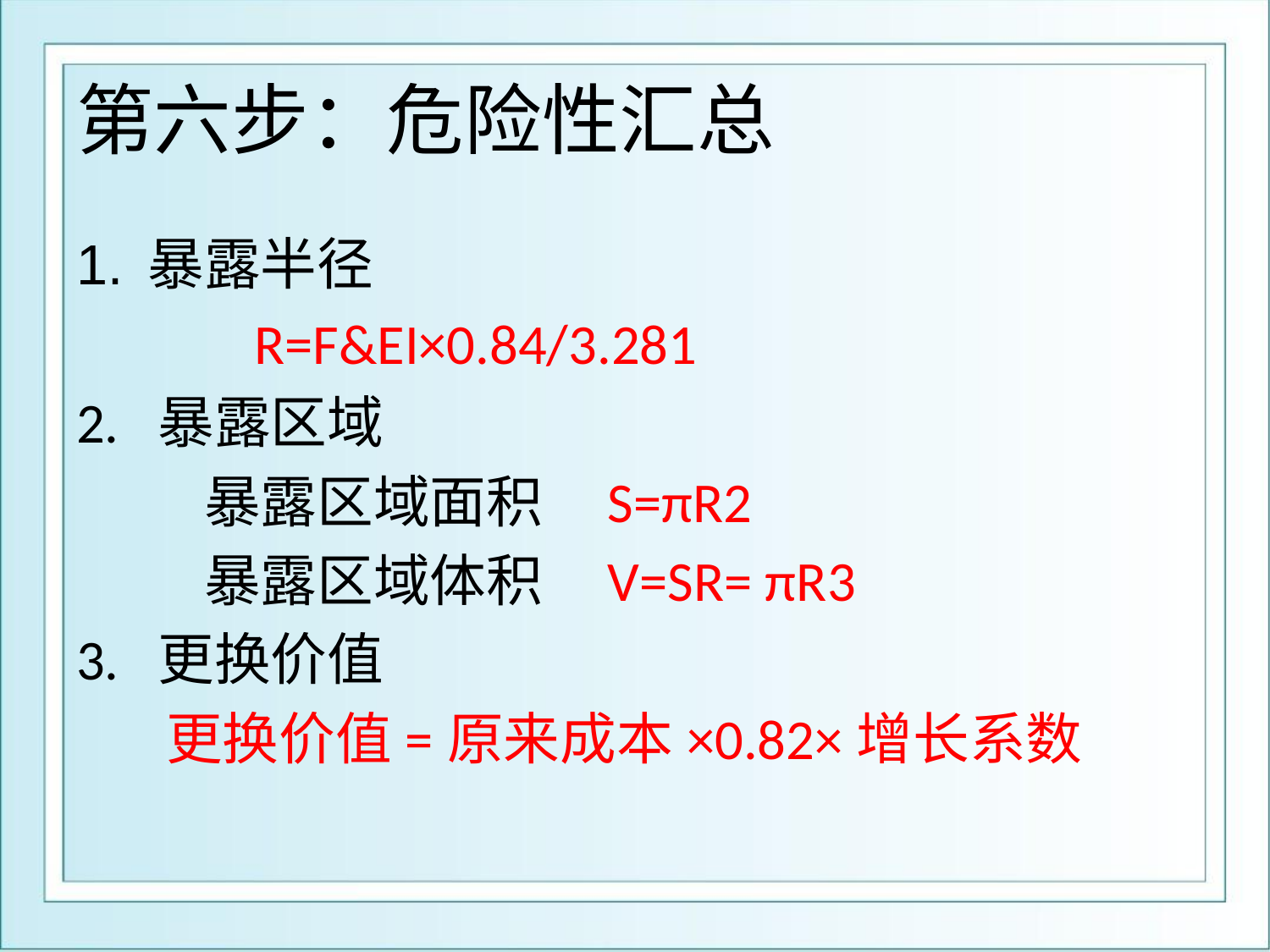

# 第六步：危险性汇总
暴露半径
              R=F&EI×0.84/3.281
2.  暴露区域
         暴露区域面积    S=πR2
         暴露区域体积    V=SR= πR3
3.  更换价值
      更换价值=原来成本×0.82×增长系数